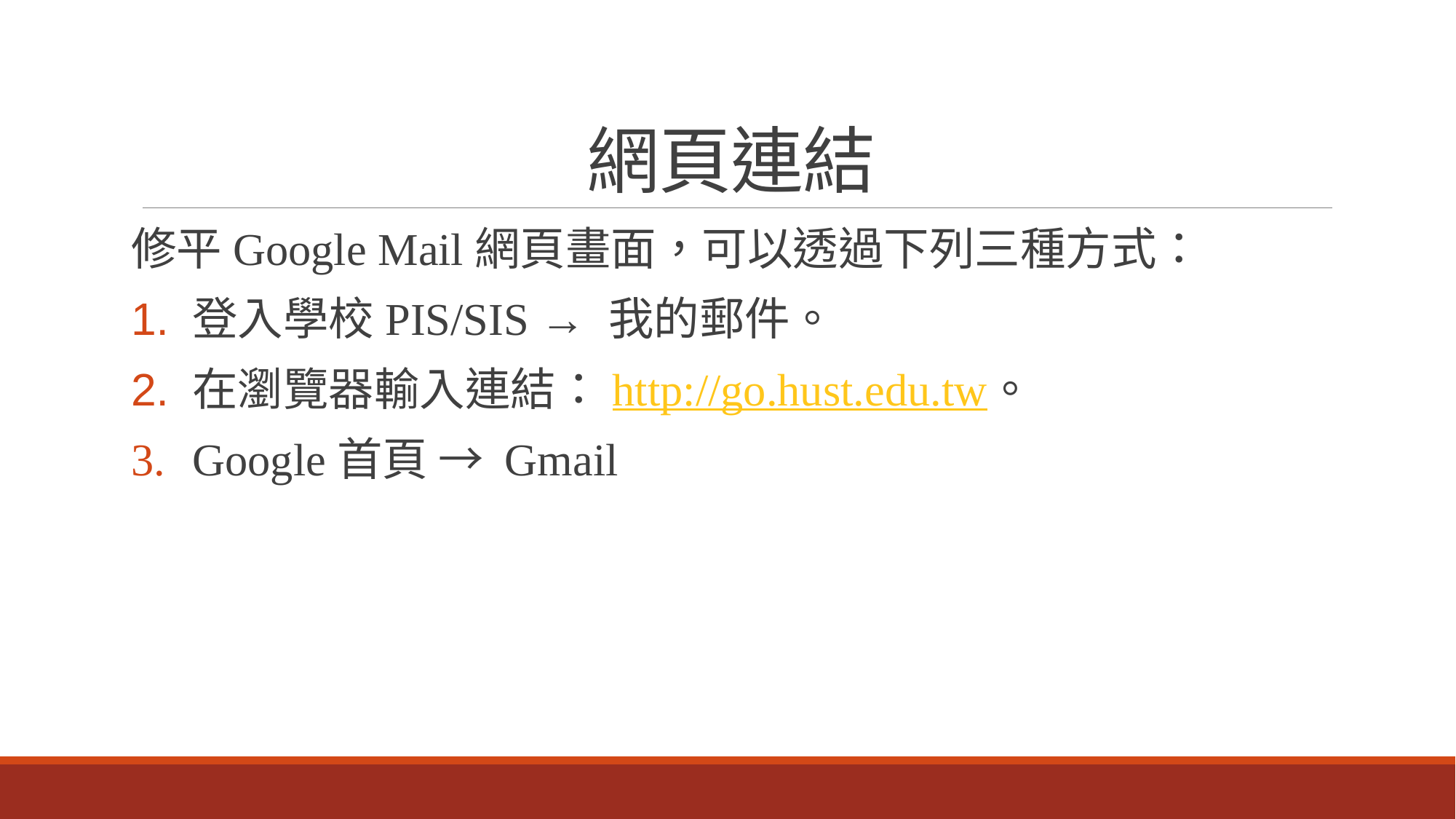

# 網頁連結
修平Google Mail網頁畫面，可以透過下列三種方式：
登入學校PIS/SIS → 我的郵件。
在瀏覽器輸入連結：http://go.hust.edu.tw。
Google首頁 → Gmail